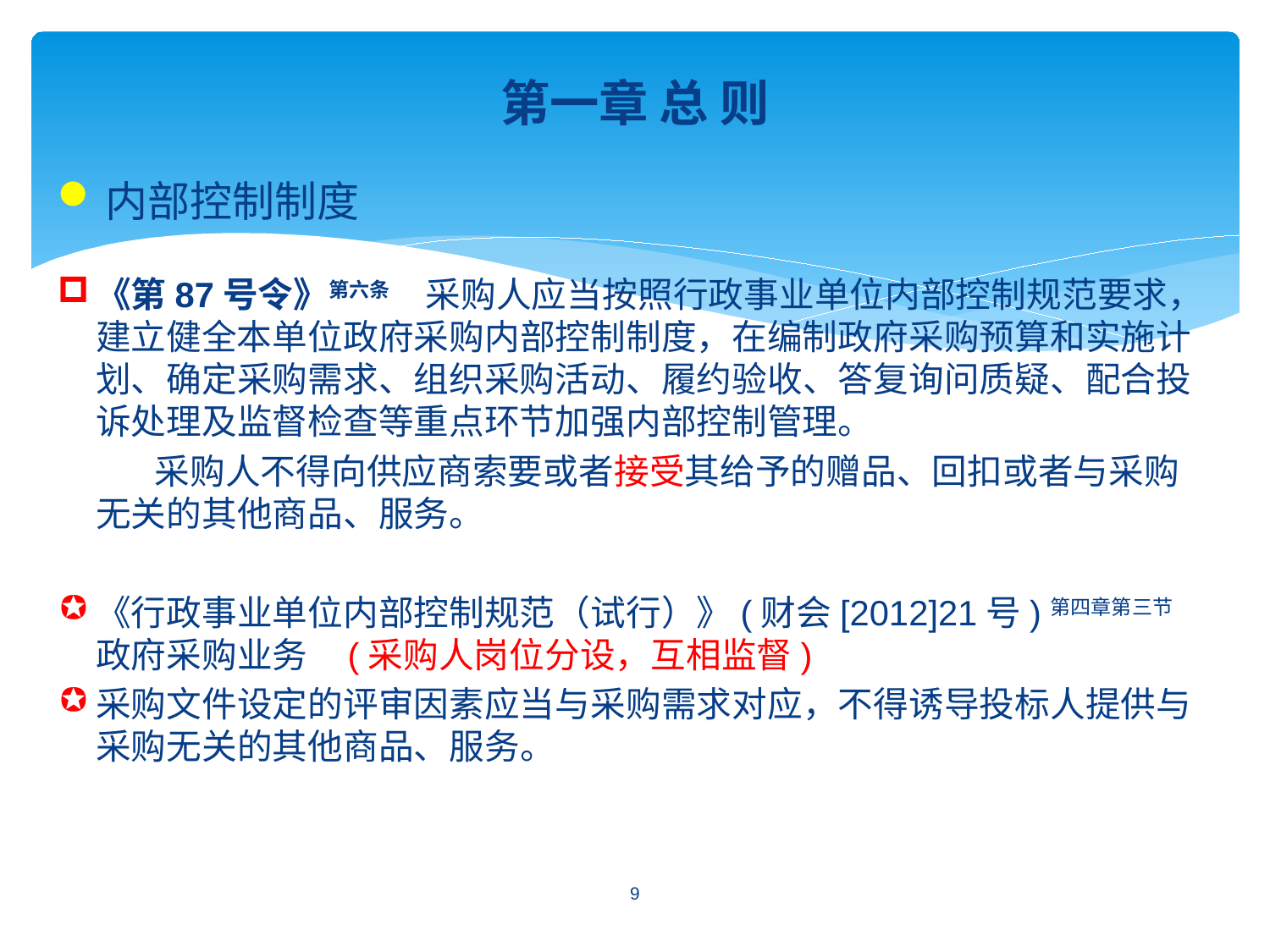

第一章 总 则
内部控制制度
《第87号令》第六条　采购人应当按照行政事业单位内部控制规范要求，建立健全本单位政府采购内部控制制度，在编制政府采购预算和实施计划、确定采购需求、组织采购活动、履约验收、答复询问质疑、配合投诉处理及监督检查等重点环节加强内部控制管理。
　   采购人不得向供应商索要或者接受其给予的赠品、回扣或者与采购无关的其他商品、服务。

《行政事业单位内部控制规范（试行）》(财会[2012]21号)第四章第三节 政府采购业务    (采购人岗位分设，互相监督)
采购文件设定的评审因素应当与采购需求对应，不得诱导投标人提供与采购无关的其他商品、服务。
9